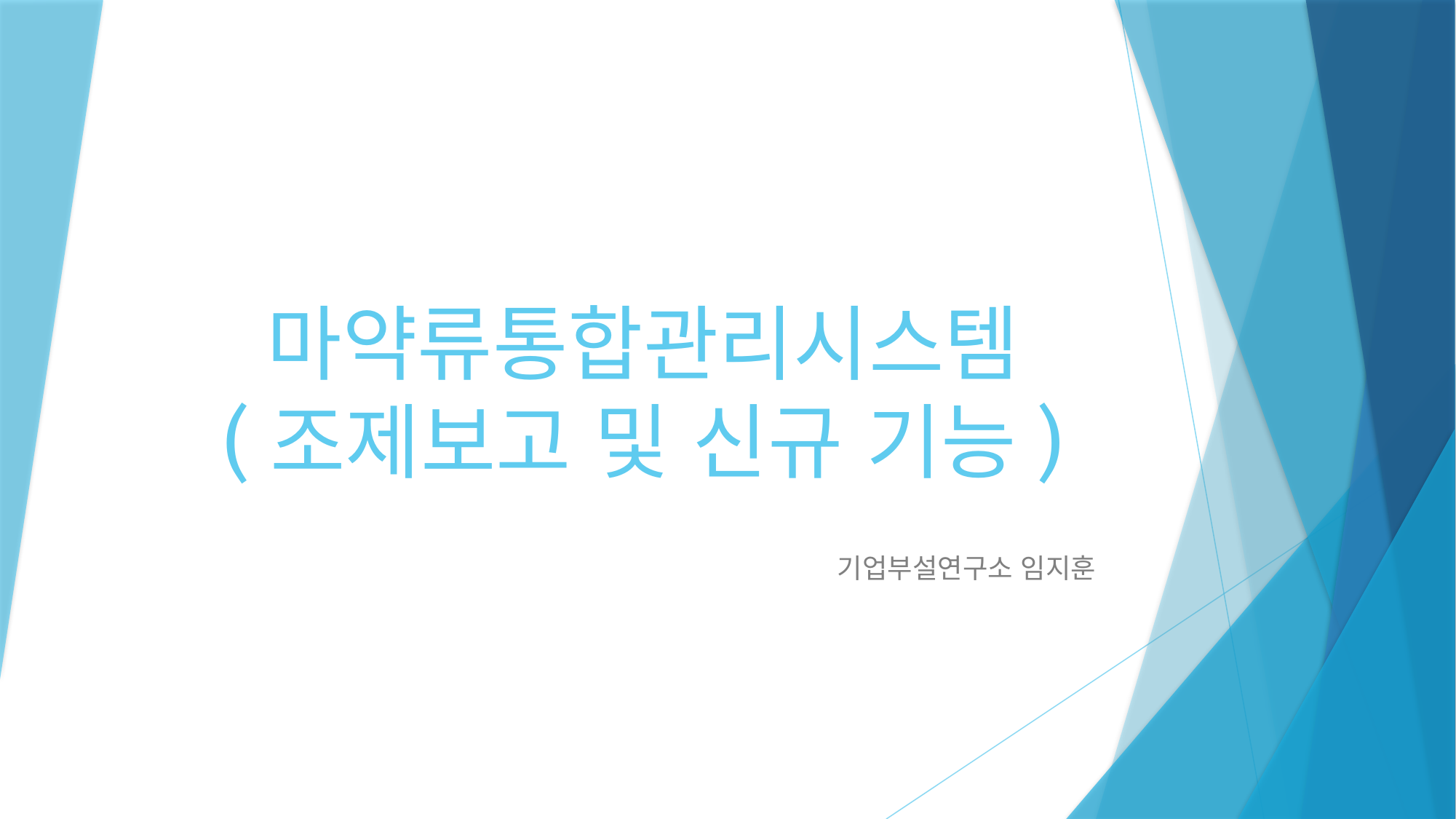

# 마약류통합관리시스템 (조제보고 및 신규 기능)
기업부설연구소 임지훈